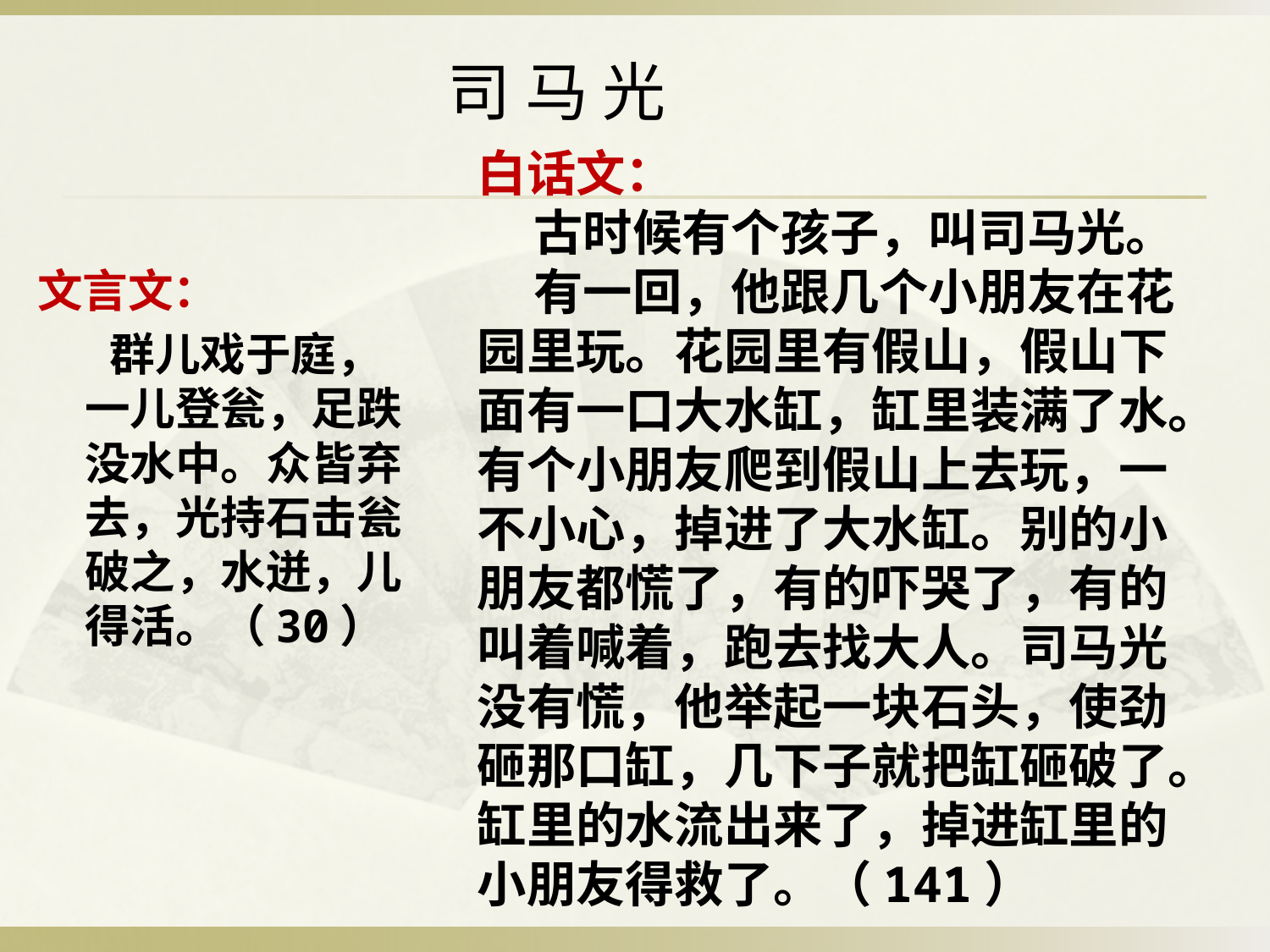

司 马 光
白话文：
    古时候有个孩子，叫司马光。
    有一回，他跟几个小朋友在花园里玩。花园里有假山，假山下面有一口大水缸，缸里装满了水。有个小朋友爬到假山上去玩，一不小心，掉进了大水缸。别的小朋友都慌了，有的吓哭了，有的叫着喊着，跑去找大人。司马光没有慌，他举起一块石头，使劲砸那口缸，几下子就把缸砸破了。缸里的水流出来了，掉进缸里的小朋友得救了。（141）
文言文：
      群儿戏于庭，一儿登瓮，足跌没水中。众皆弃去，光持石击瓮破之，水迸，儿得活。（30）